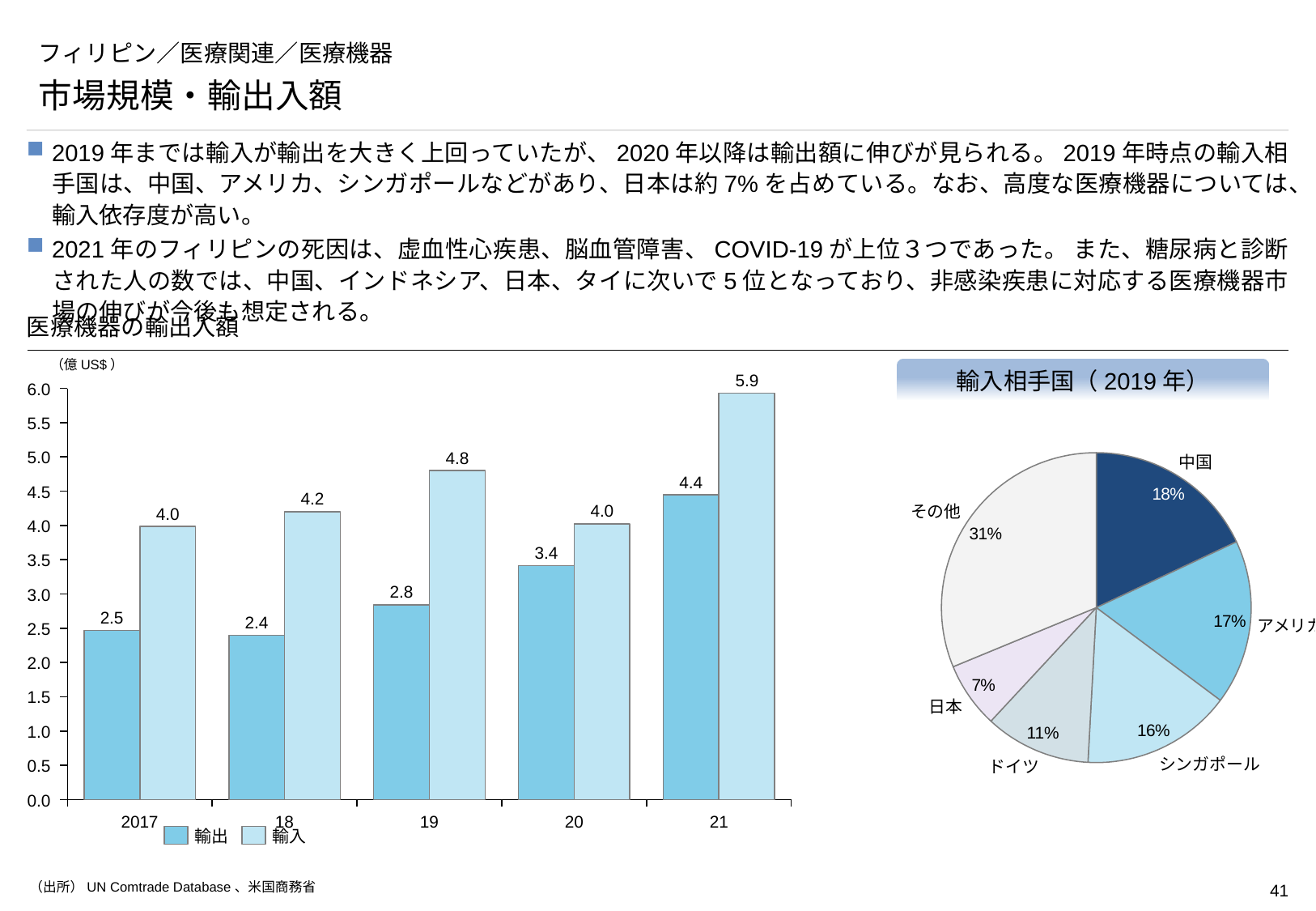

# フィリピン／医療関連／医療機器
市場規模・輸出入額
2019年までは輸入が輸出を大きく上回っていたが、2020年以降は輸出額に伸びが見られる。2019年時点の輸入相手国は、中国、アメリカ、シンガポールなどがあり、日本は約7%を占めている。なお、高度な医療機器については、輸入依存度が高い。
2021年のフィリピンの死因は、虚血性心疾患、脳血管障害、COVID-19が上位３つであった。 また、糖尿病と診断された人の数では、中国、インドネシア、日本、タイに次いで5位となっており、非感染疾患に対応する医療機器市場の伸びが今後も想定される。
医療機器の輸出入額
（億US$）
輸入相手国（2019年）
5.9

### Chart

| Category |  |  |
|---|---|---|
6.0
5.5

### Chart

| Category |  |
|---|---|
5.0
4.8
中国
4.4
4.5
4.2
4.0
その他
4.0
4.0
3.4
3.5
2.8
3.0
2.5
2.4
アメリカ
2.5
2.0
1.5
日本
1.0
シンガポール
0.5
ドイツ
0.0
2017
18
19
20
21
輸出
輸入

（出所）UN Comtrade Database、米国商務省